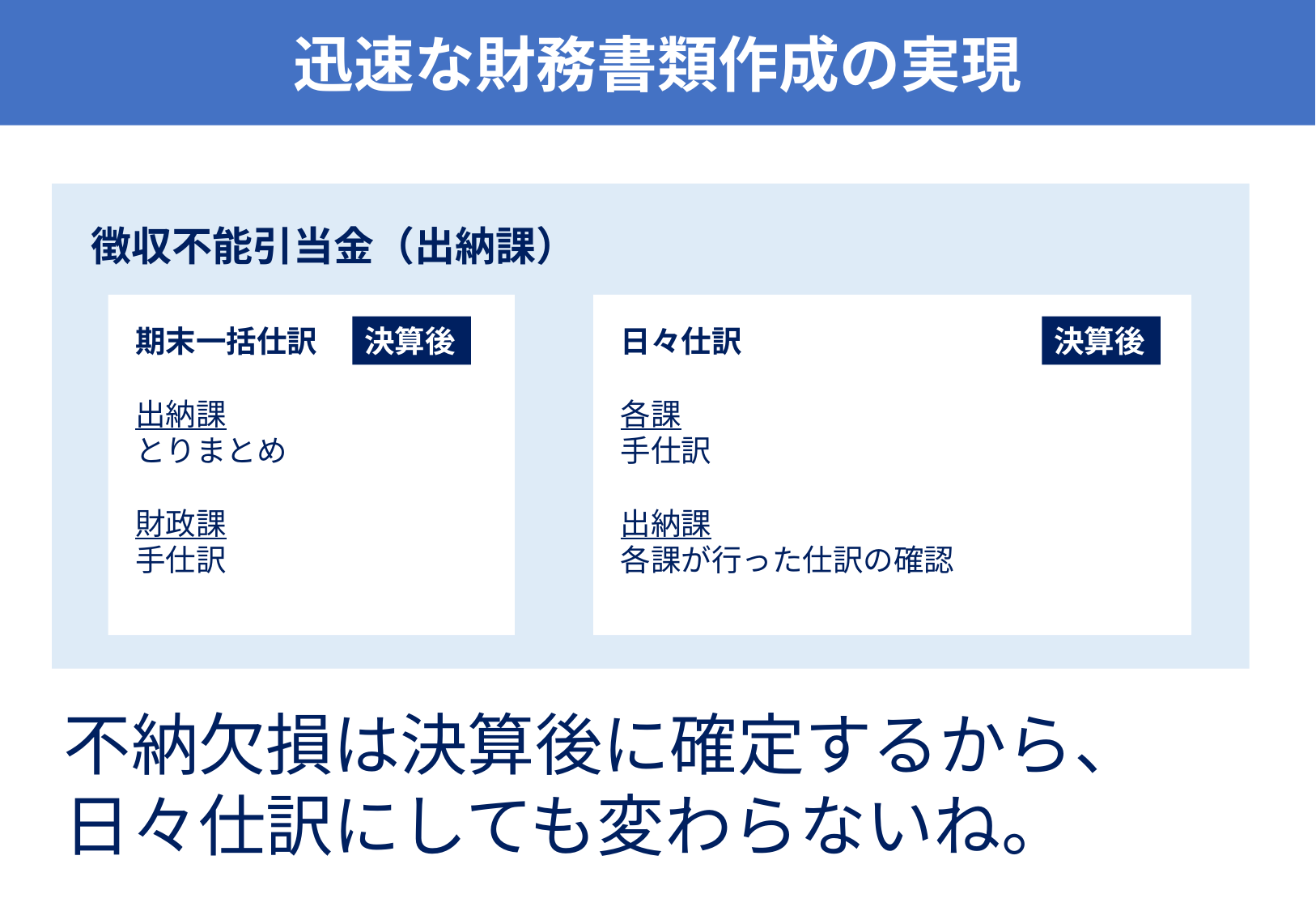

迅速な財務書類作成の実現

徴収不能引当金（出納課）

決算後
日々仕訳

各課
手仕訳

出納課
各課が行った仕訳の確認
決算後
期末一括仕訳

出納課
とりまとめ

財政課
手仕訳
不納欠損は決算後に確定するから、日々仕訳にしても変わらないね。